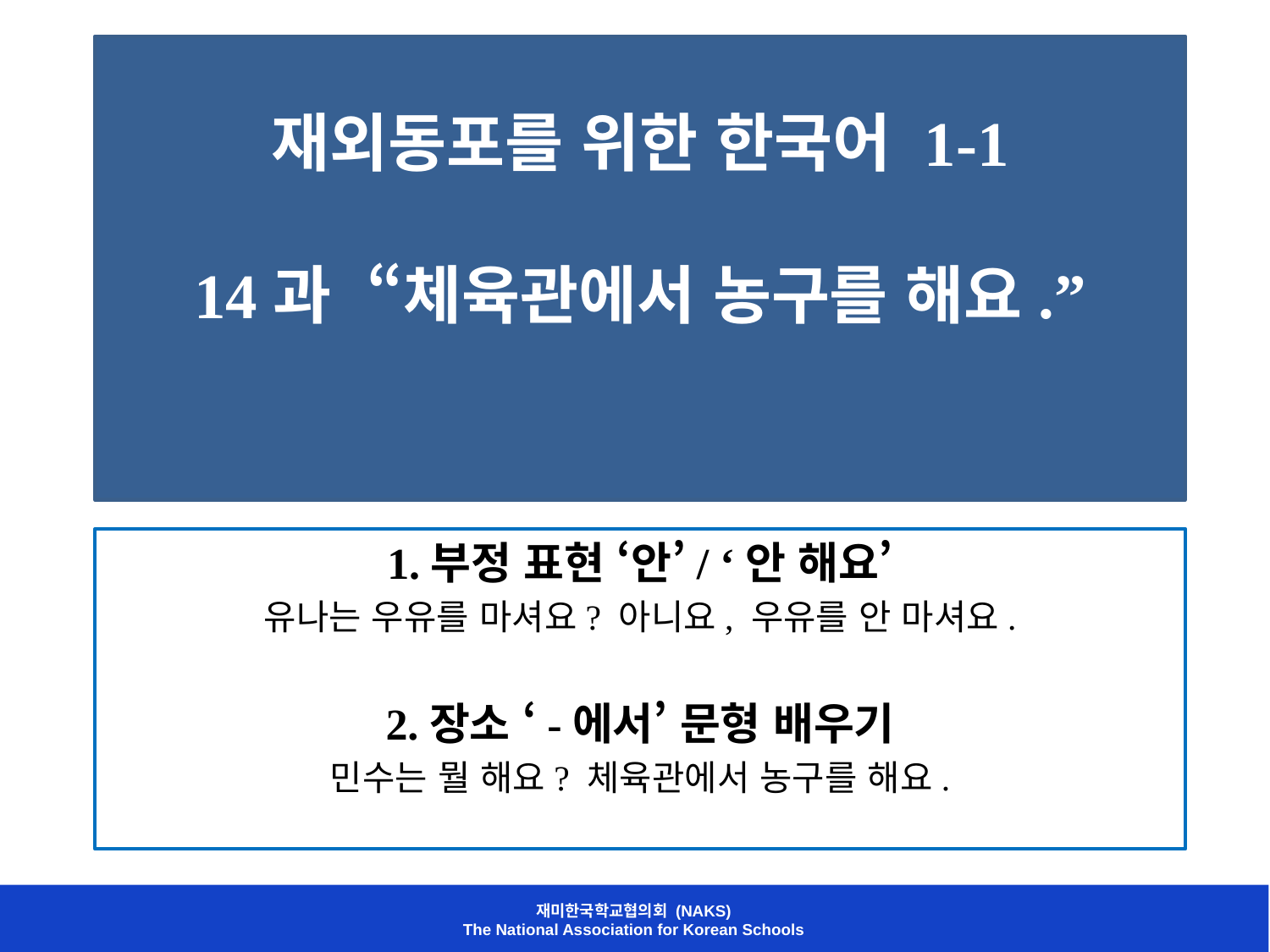

# 재외동포를 위한 한국어 1-1 14과  “체육관에서 농구를 해요.”
1.부정 표현 ‘안’/ ‘안 해요’
유나는 우유를 마셔요? 아니요, 우유를 안 마셔요.

2.장소 ‘-에서’ 문형 배우기
민수는 뭘 해요? 체육관에서 농구를 해요.

재미한국학교협의회 (NAKS)
The National Association for Korean Schools